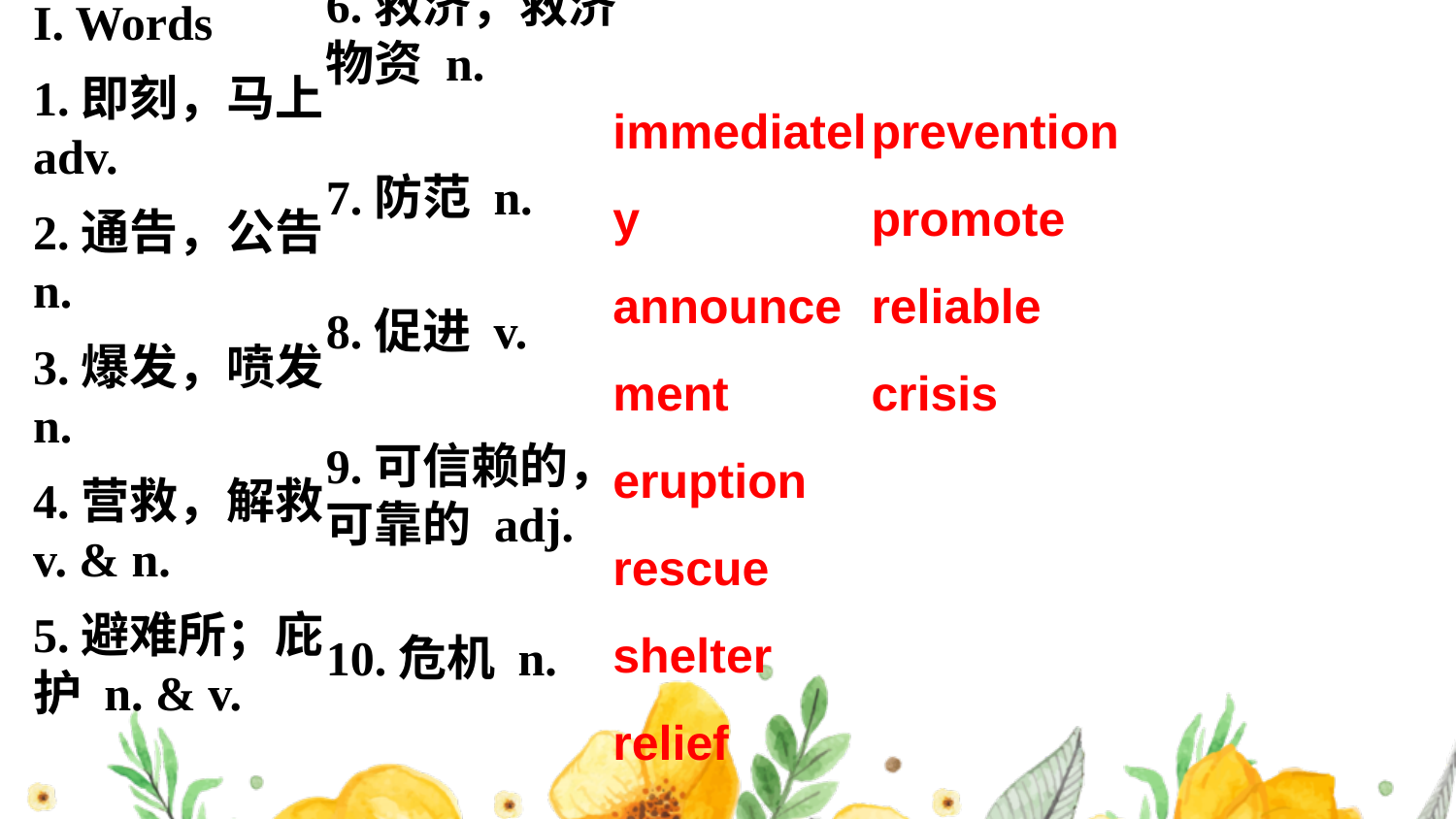

I. Words
1.即刻，马上 adv.
2.通告，公告 n.
3.爆发，喷发 n.
4.营救，解救 v. & n.
5.避难所；庇护 n. & v.
6.救济，救济物资 n.
7.防范 n.
8.促进 v.
9.可信赖的，可靠的 adj.
10.危机 n.

immediately
announcement
eruption
rescue
shelter
relief
prevention
promote
reliable
crisis